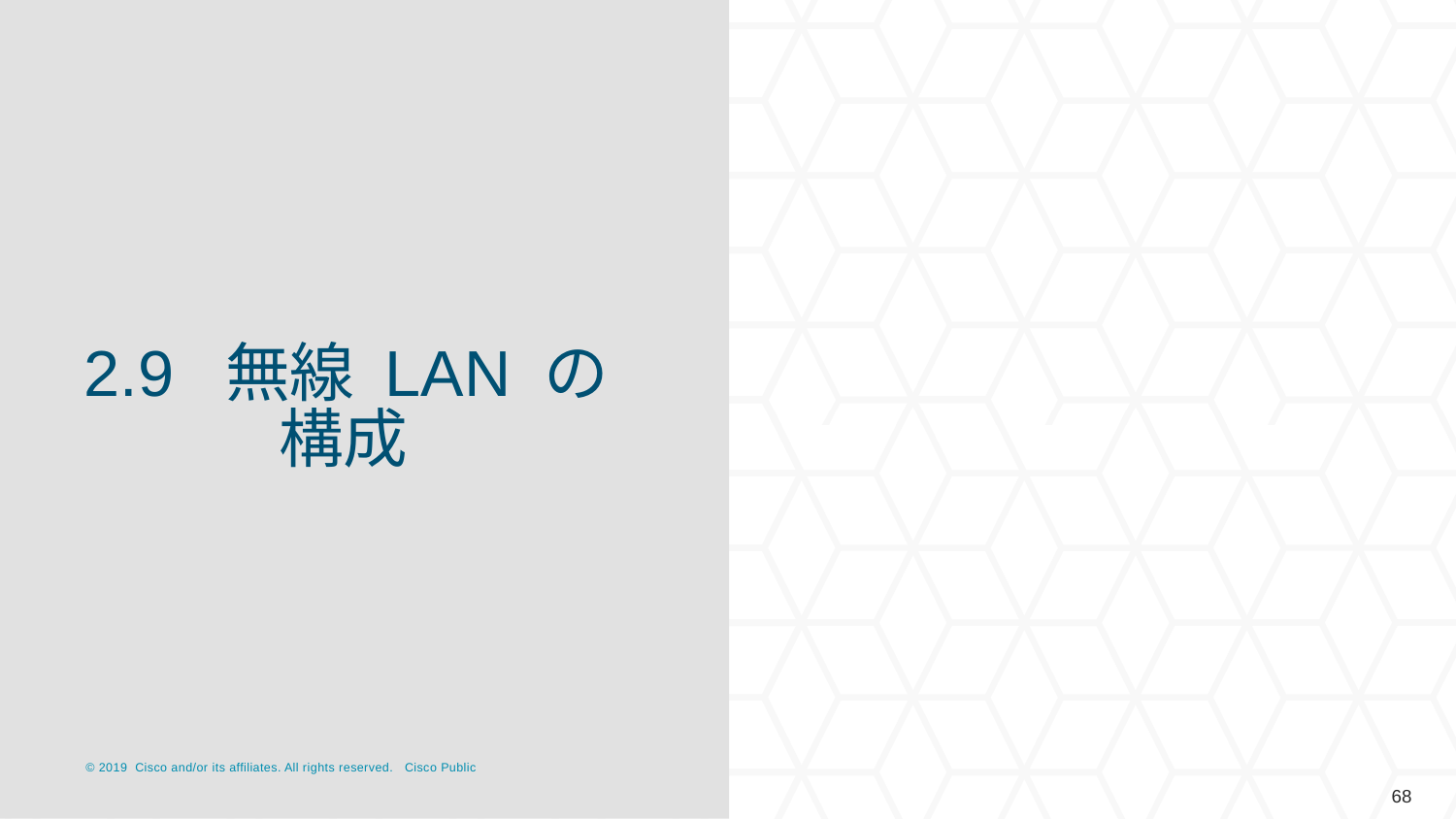

# 2.9  無線 LAN の 　　　構成
68